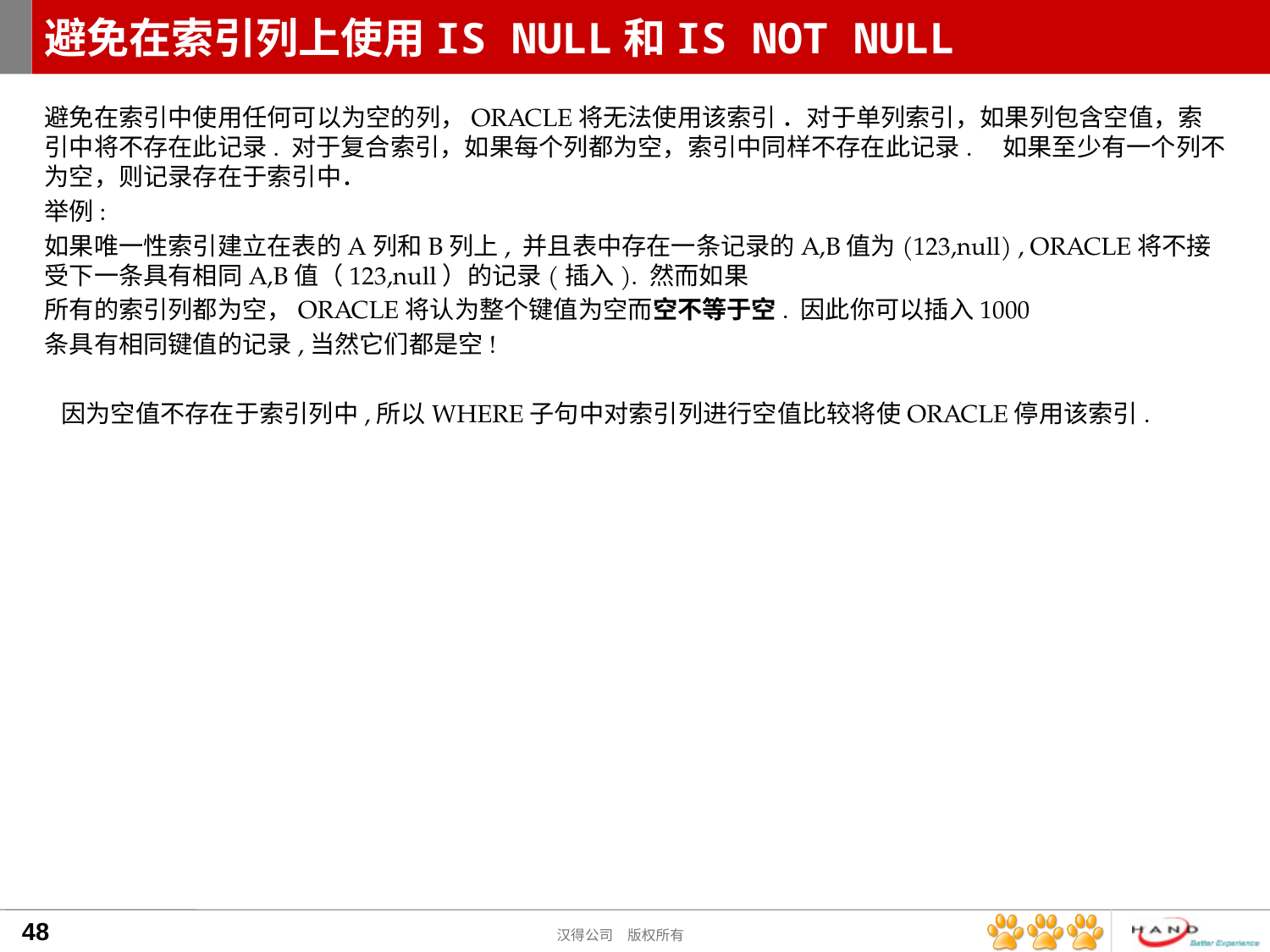

# 避免在索引列上使用IS NULL和IS NOT NULL
避免在索引中使用任何可以为空的列，ORACLE将无法使用该索引 ．对于单列索引，如果列包含空值，索引中将不存在此记录. 对于复合索引，如果每个列都为空，索引中同样不存在此记录.　如果至少有一个列不为空，则记录存在于索引中．
举例:
如果唯一性索引建立在表的A列和B列上, 并且表中存在一条记录的A,B值为(123,null) , ORACLE将不接受下一条具有相同A,B值（123,null）的记录(插入). 然而如果
所有的索引列都为空，ORACLE将认为整个键值为空而空不等于空. 因此你可以插入1000
条具有相同键值的记录,当然它们都是空!

  因为空值不存在于索引列中,所以WHERE子句中对索引列进行空值比较将使ORACLE停用该索引.

48